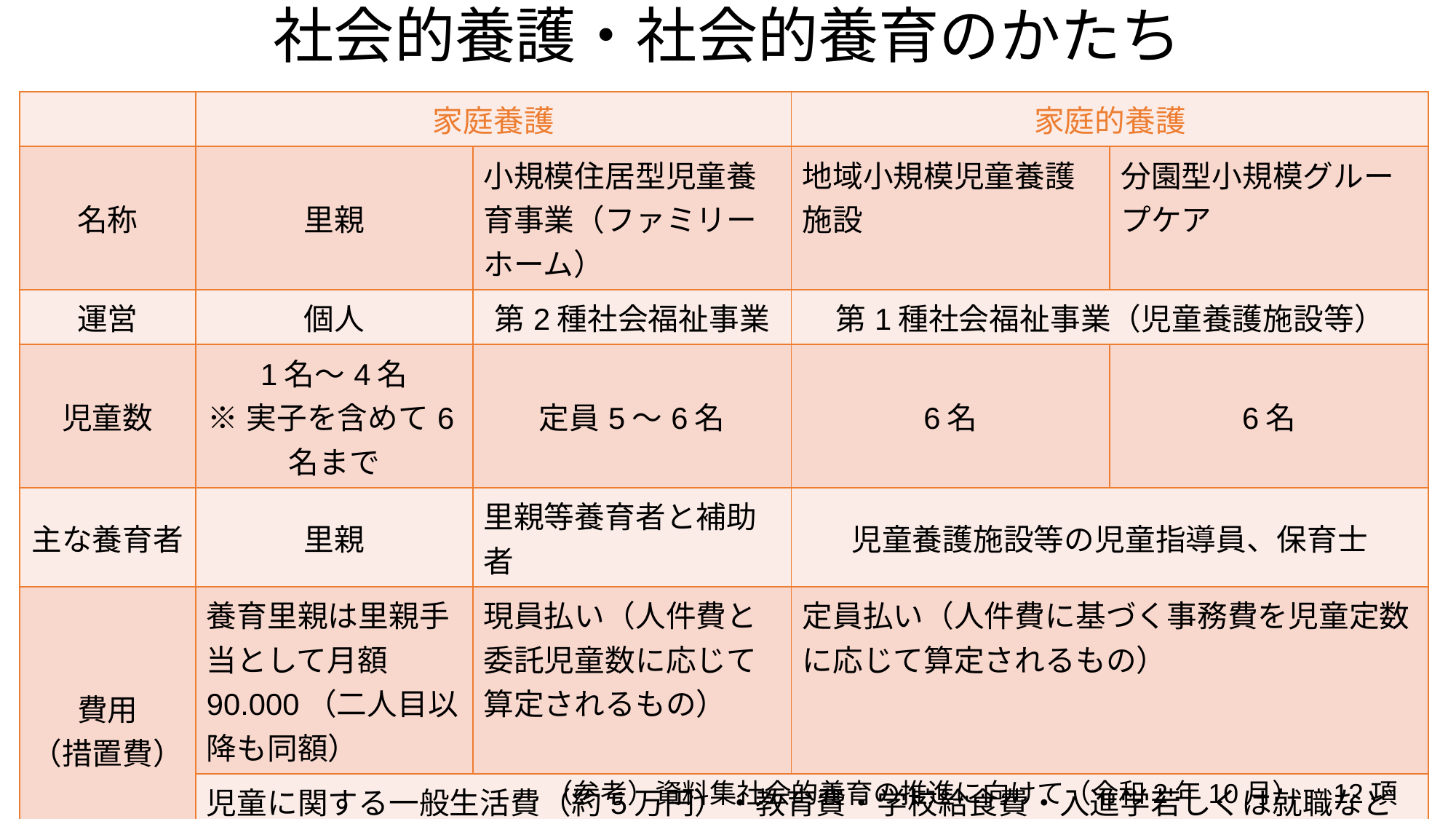

# 社会的養護・社会的養育のかたち
|  | 家庭養護 |  | 家庭的養護 |  |
| --- | --- | --- | --- | --- |
| 名称 | 里親 | 小規模住居型児童養育事業（ファミリーホーム） | 地域小規模児童養護施設 | 分園型小規模グループケア |
| 運営 | 個人 | 第2種社会福祉事業 | 第1種社会福祉事業（児童養護施設等） |  |
| 児童数 | 1名～4名 ※実子を含めて6名まで | 定員5～6名 | 6名 | 6名 |
| 主な養育者 | 里親 | 里親等養育者と補助者 | 児童養護施設等の児童指導員、保育士 |  |
| 費用 （措置費） | 養育里親は里親手当として月額90.000（二人目以降も同額） | 現員払い（人件費と委託児童数に応じて算定されるもの） | 定員払い（人件費に基づく事務費を児童定数に応じて算定されるもの） |  |
|  | 児童に関する一般生活費（約5万円）・教育費・学校給食費・入進学若しくは就職などの支度金等は共通している。 |  |  |  |
（参考）資料集社会的養育の推進に向けて（令和2年10月）　12項